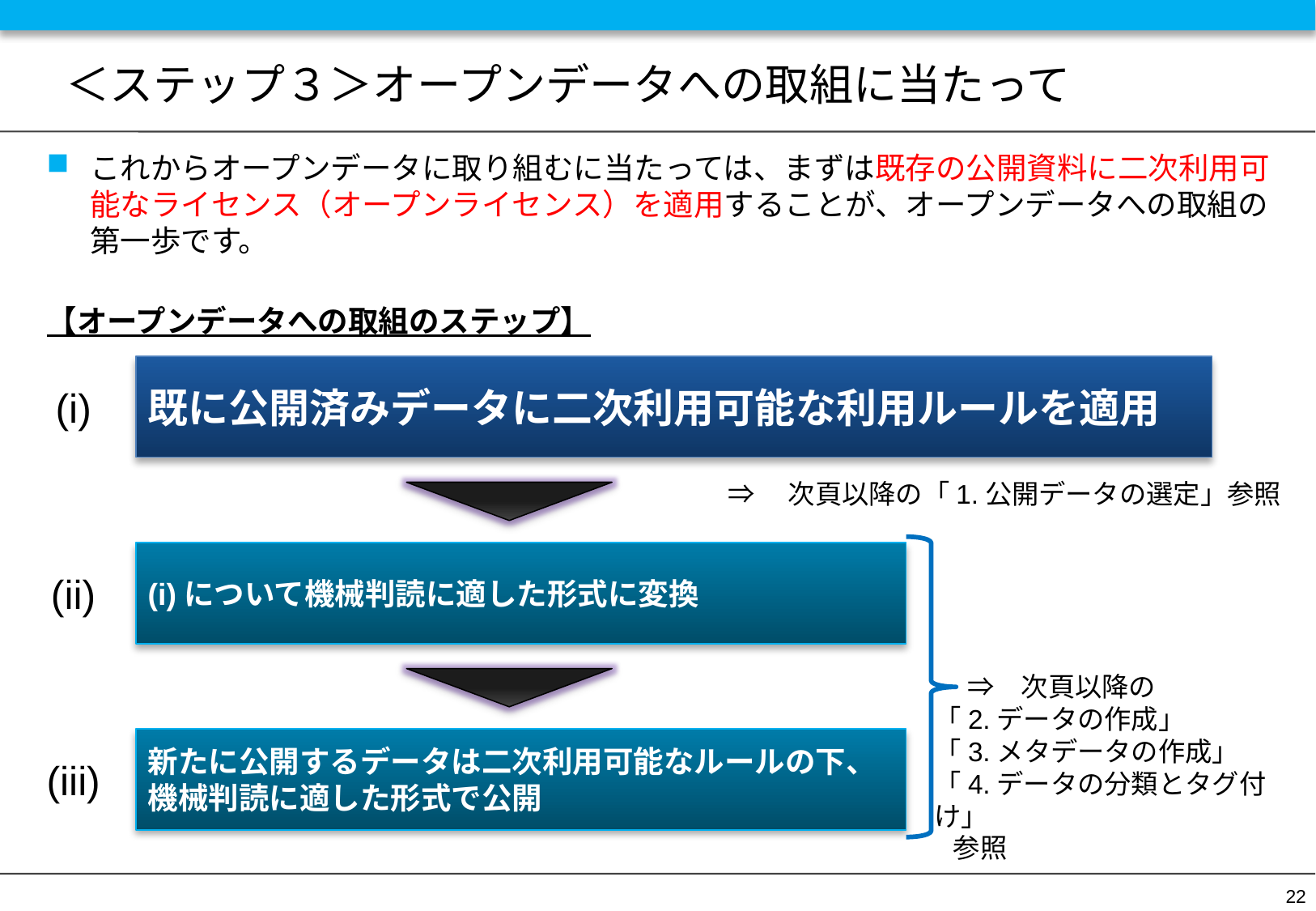

# ＜ステップ３＞オープンデータへの取組に当たって
これからオープンデータに取り組むに当たっては、まずは既存の公開資料に二次利用可能なライセンス（オープンライセンス）を適用することが、オープンデータへの取組の第一歩です。

【オープンデータへの取組のステップ】
既に公開済みデータに二次利用可能な利用ルールを適用
(i)
⇒　次頁以降の「1.公開データの選定」参照

(i)について機械判読に適した形式に変換
(ii)
　 ⇒　次頁以降の
「2.データの作成」
「3.メタデータの作成」
「4.データの分類とタグ付け」
  参照

新たに公開するデータは二次利用可能なルールの下、機械判読に適した形式で公開
(iii)
22